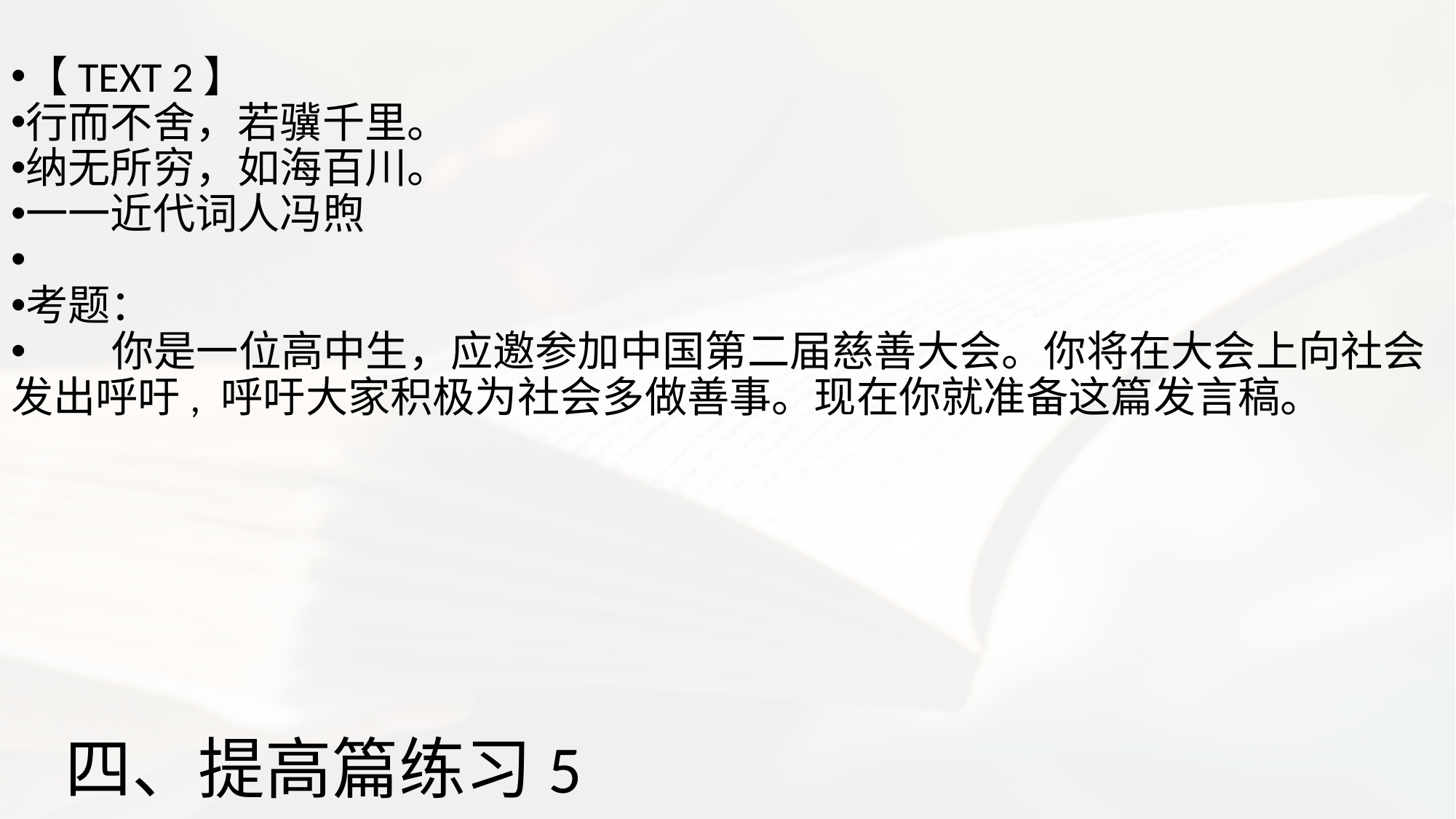

【TEXT 2】
行而不舍，若骥千里。
纳无所穷，如海百川。
一一近代词人冯煦

考题：
        你是一位高中生，应邀参加中国第二届慈善大会。你将在大会上向社会发出呼吁, 呼吁大家积极为社会多做善事。现在你就准备这篇发言稿。
# 四、提高篇练习5